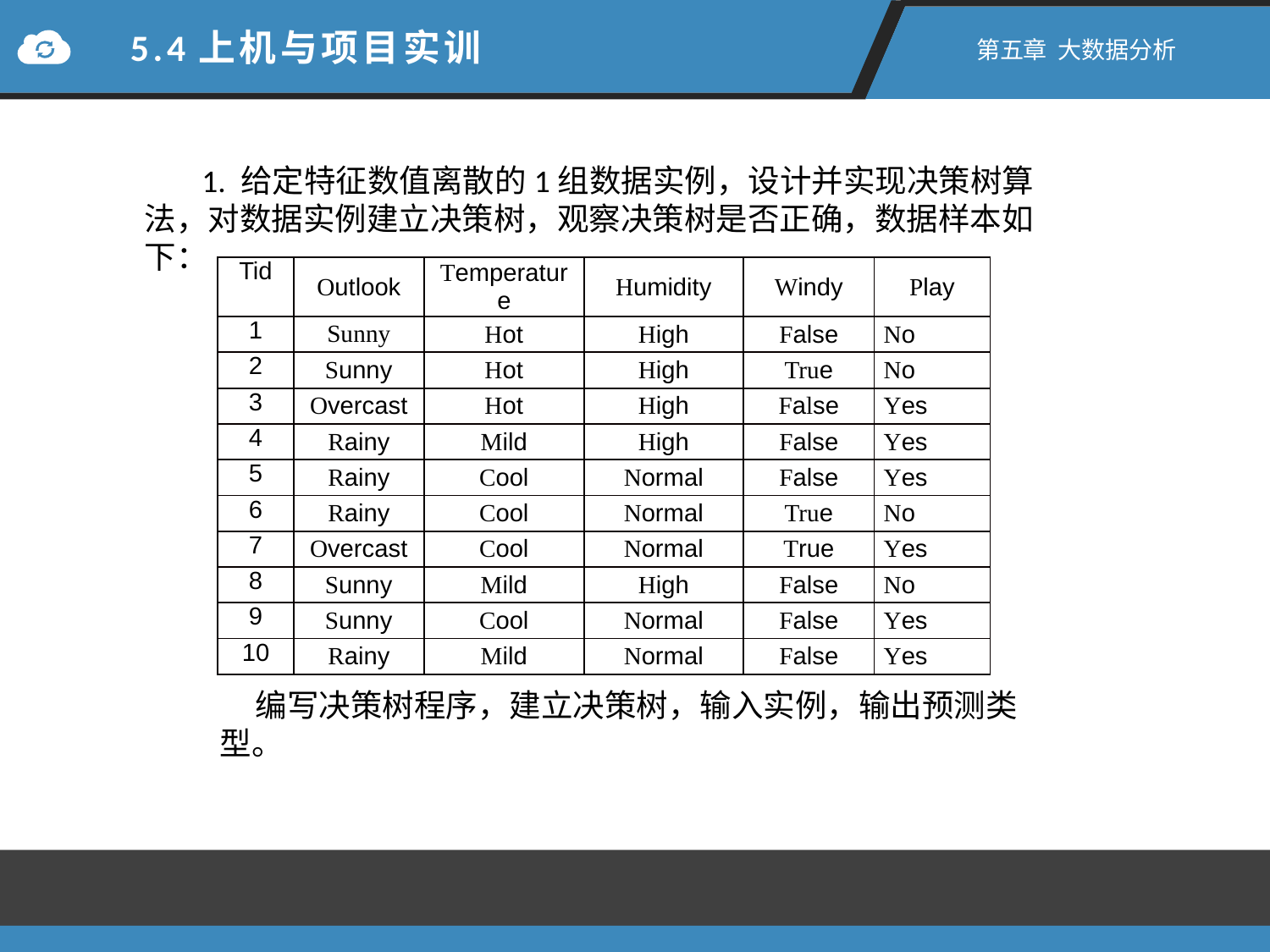

5.4上机与项目实训
第五章  大数据分析

   1. 给定特征数值离散的1组数据实例，设计并实现决策树算法，对数据实例建立决策树，观察决策树是否正确，数据样本如下：
| Tid | Outlook | Temperature | Humidity | Windy | Play |
| --- | --- | --- | --- | --- | --- |
| 1 | Sunny | Hot | High | False | No |
| 2 | Sunny | Hot | High | True | No |
| 3 | Overcast | Hot | High | False | Yes |
| 4 | Rainy | Mild | High | False | Yes |
| 5 | Rainy | Cool | Normal | False | Yes |
| 6 | Rainy | Cool | Normal | True | No |
| 7 | Overcast | Cool | Normal | True | Yes |
| 8 | Sunny | Mild | High | False | No |
| 9 | Sunny | Cool | Normal | False | Yes |
| 10 | Rainy | Mild | Normal | False | Yes |
编写决策树程序，建立决策树，输入实例，输出预测类型。